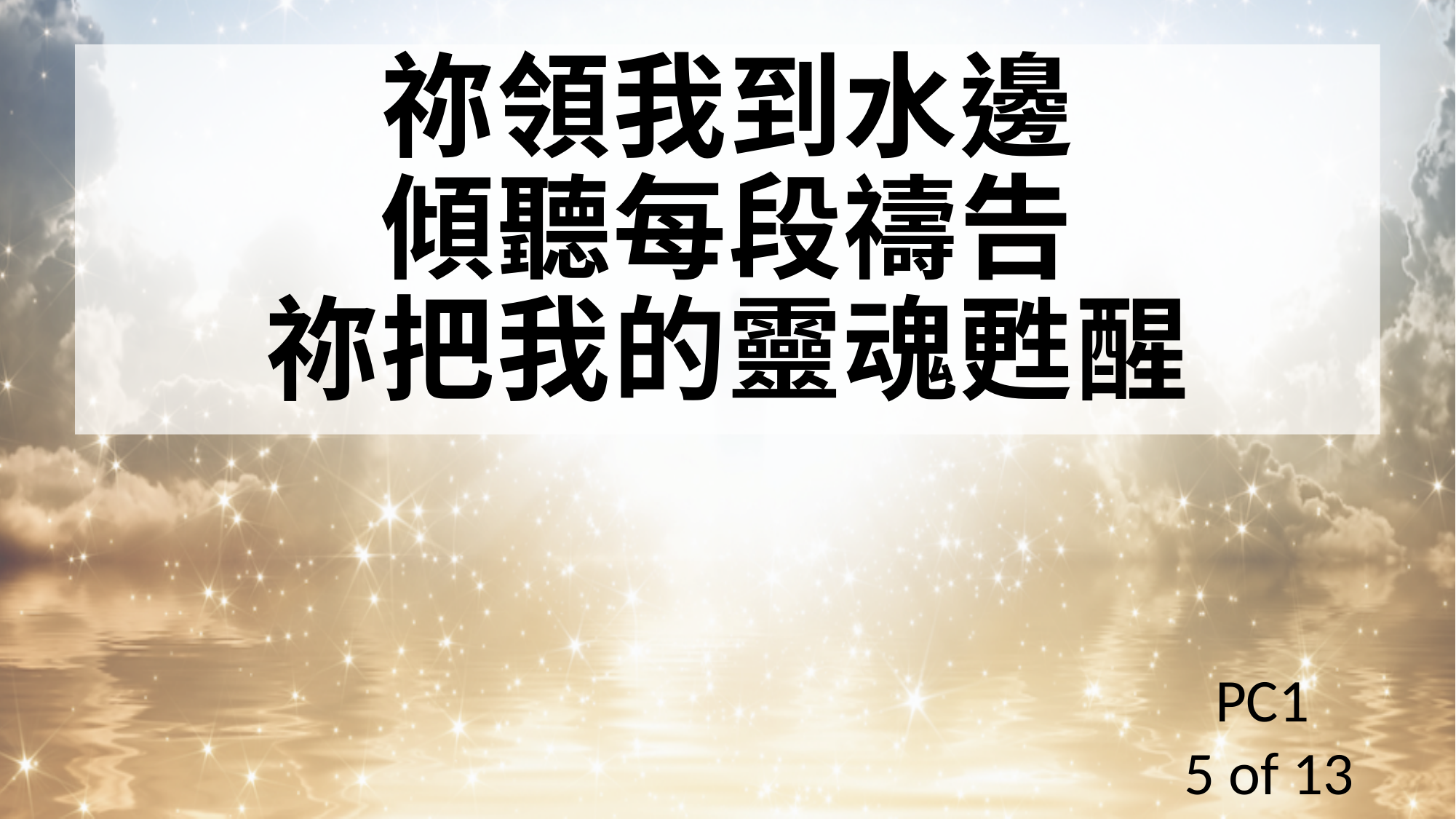

祢領我到水邊
傾聽每段禱告
祢把我的靈魂甦醒
PC1
5 of 13